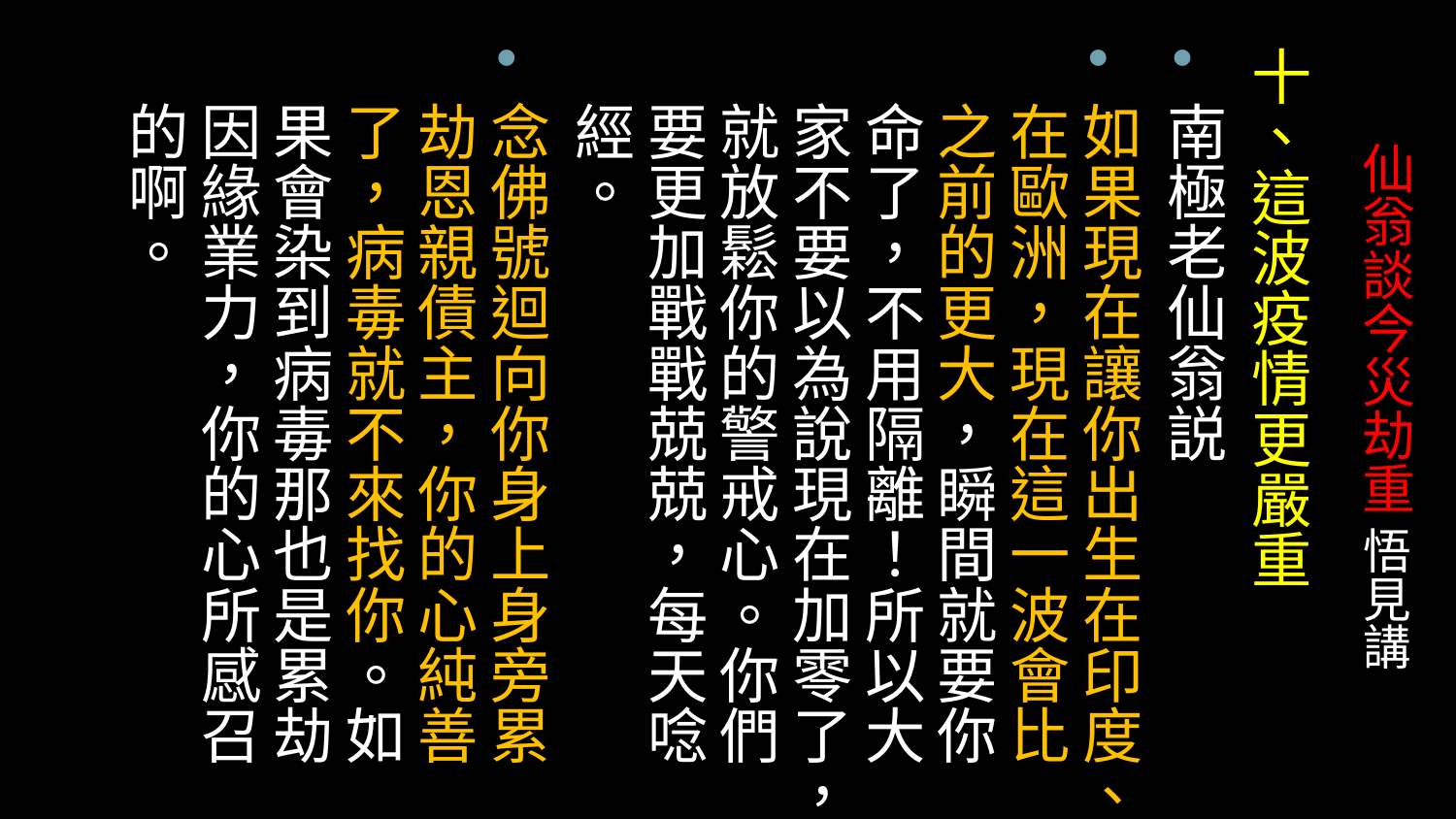

# 仙翁談今災劫重 悟見講
十、這波疫情更嚴重
南極老仙翁説
如果現在讓你出生在印度、在歐洲，現在這一波會比之前的更大，瞬間就要你命了，不用隔離！所以大家不要以為說現在加零了，就放鬆你的警戒心。你們要更加戰戰兢兢，每天唸經。
念佛號迴向你身上身旁累劫恩親債主，你的心純善了，病毒就不來找你。如果會染到病毒那也是累劫因緣業力，你的心所感召的啊。